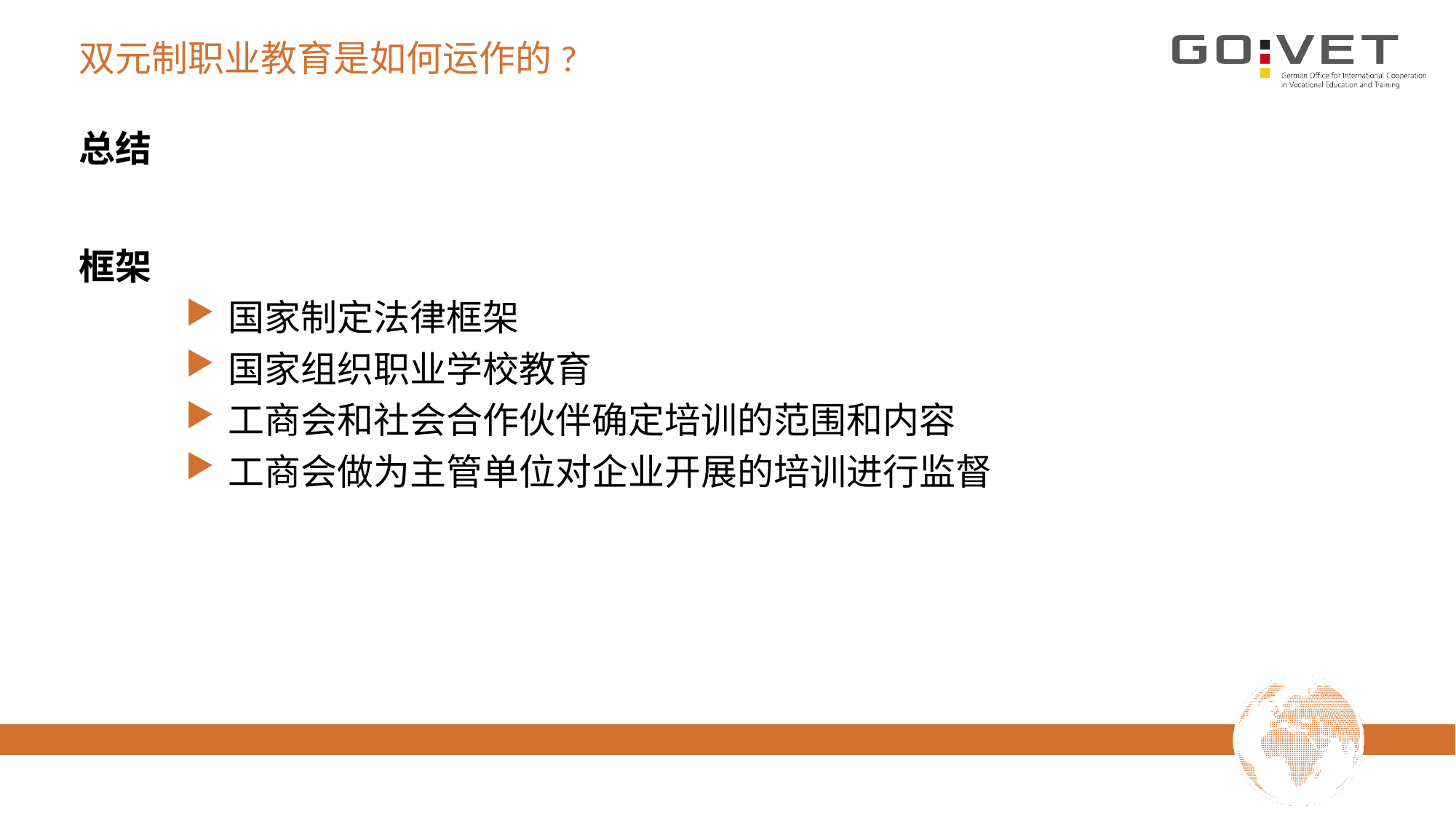

# 双元制职业教育是如何运作的?
总结

框架
国家制定法律框架
国家组织职业学校教育
工商会和社会合作伙伴确定培训的范围和内容
工商会做为主管单位对企业开展的培训进行监督